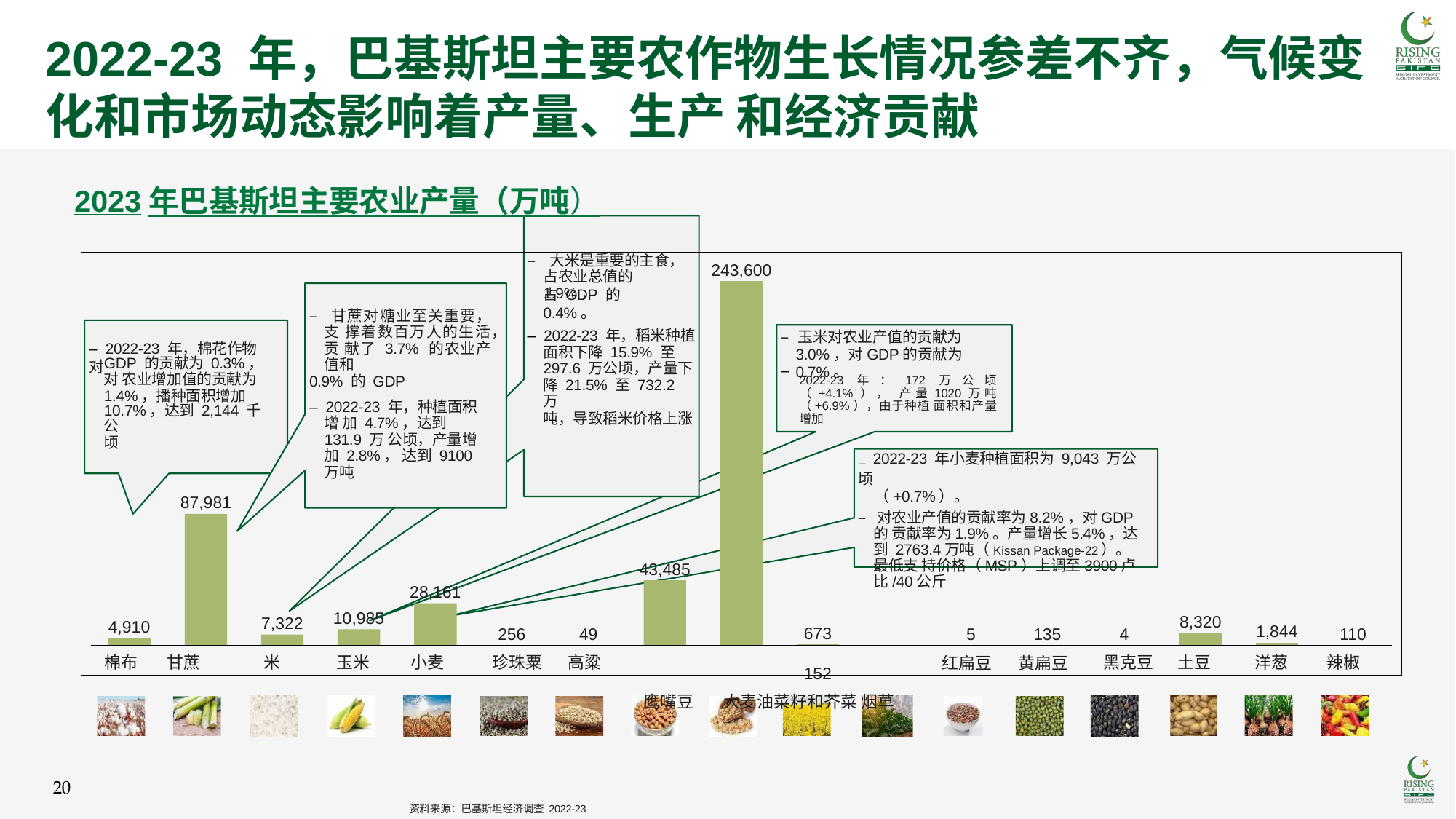

# 2022-23 年，巴基斯坦主要农作物生长情况参差不齐，气候变化和市场动态影响着产量、生产 和经济贡献
220

2023年巴基斯坦主要农业产量（万吨）

–   大米是重要的主食， 占农业总值的 1.9%，
243,600

占 GDP 的 0.4%。
–  甘蔗对糖业至关重要，支 撑着数百万人的生活，贡 献了 3.7% 的农业产值和
0.9% 的 GDP

–  2022-23 年，稻米种植
面积下降 15.9% 至
297.6 万公顷，产量下
降 21.5% 至 732.2 万
吨，导致稻米价格上涨
– 玉米对农业产值的贡献为
3.0%，对GDP的贡献为0.7%。
–  2022-23 年，棉花作物对
GDP 的贡献为 0.3%，对 农业增加值的贡献为 1.4%，播种面积增加
10.7%，达到 2,144 千公
顷
–
2022-23年：172万公顷（+4.1%）， 产量1020万吨（+6.9%），由于种植 面积和产量增加
–  2022-23 年，种植面积增 加 4.7%，达到 131.9 万 公顷，产量增加 2.8%， 达到 9100 万吨

–  2022-23 年小麦种植面积为 9,043 万公顷
（+0.7%）。
–  对农业产值的贡献率为8.2%，对GDP的 贡献率为1.9%。产量增长5.4%，达到 2763.4万吨（Kissan Package-22）。最低支 持价格（MSP）上调至3900卢比/40公斤
87,981

43,485

28,161

10,985
8,320
7,322
4,910
1,844
673	152
鹰嘴豆	大麦油菜籽和芥菜 烟草
135
110
256
49
5
4

棉布	甘蔗
米
玉米
小麦
珍珠粟	高粱
黑克豆	土豆
洋葱
辣椒
红扁豆	黄扁豆

20
资料来源：巴基斯坦经济调查 2022-23